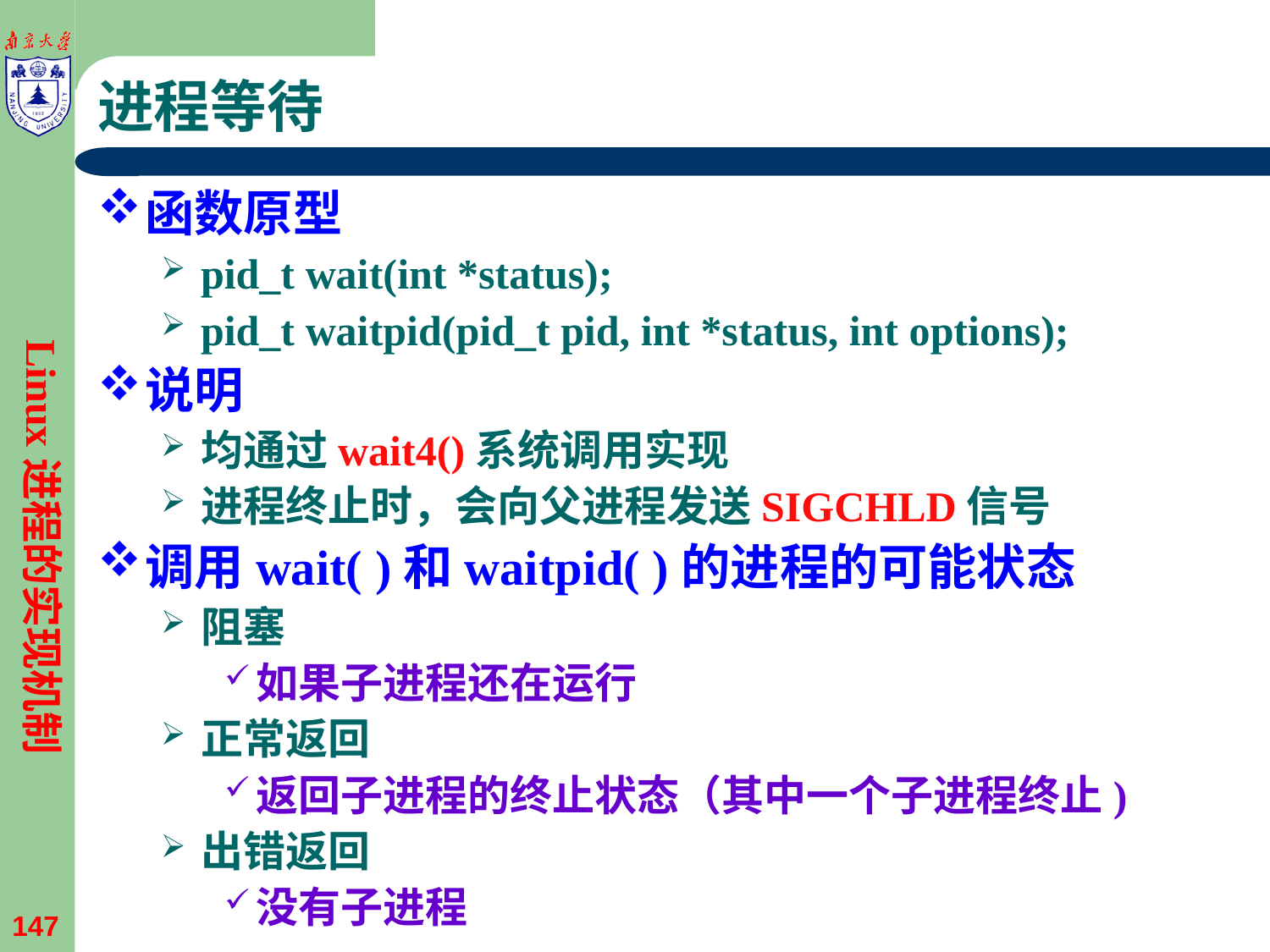

# 进程等待
函数原型
pid_t wait(int *status);
pid_t waitpid(pid_t pid, int *status, int options);
说明
均通过wait4()系统调用实现
进程终止时，会向父进程发送SIGCHLD信号
调用wait( )和waitpid( )的进程的可能状态
阻塞
如果子进程还在运行
正常返回
返回子进程的终止状态（其中一个子进程终止)
出错返回
没有子进程
Linux进程的实现机制
147